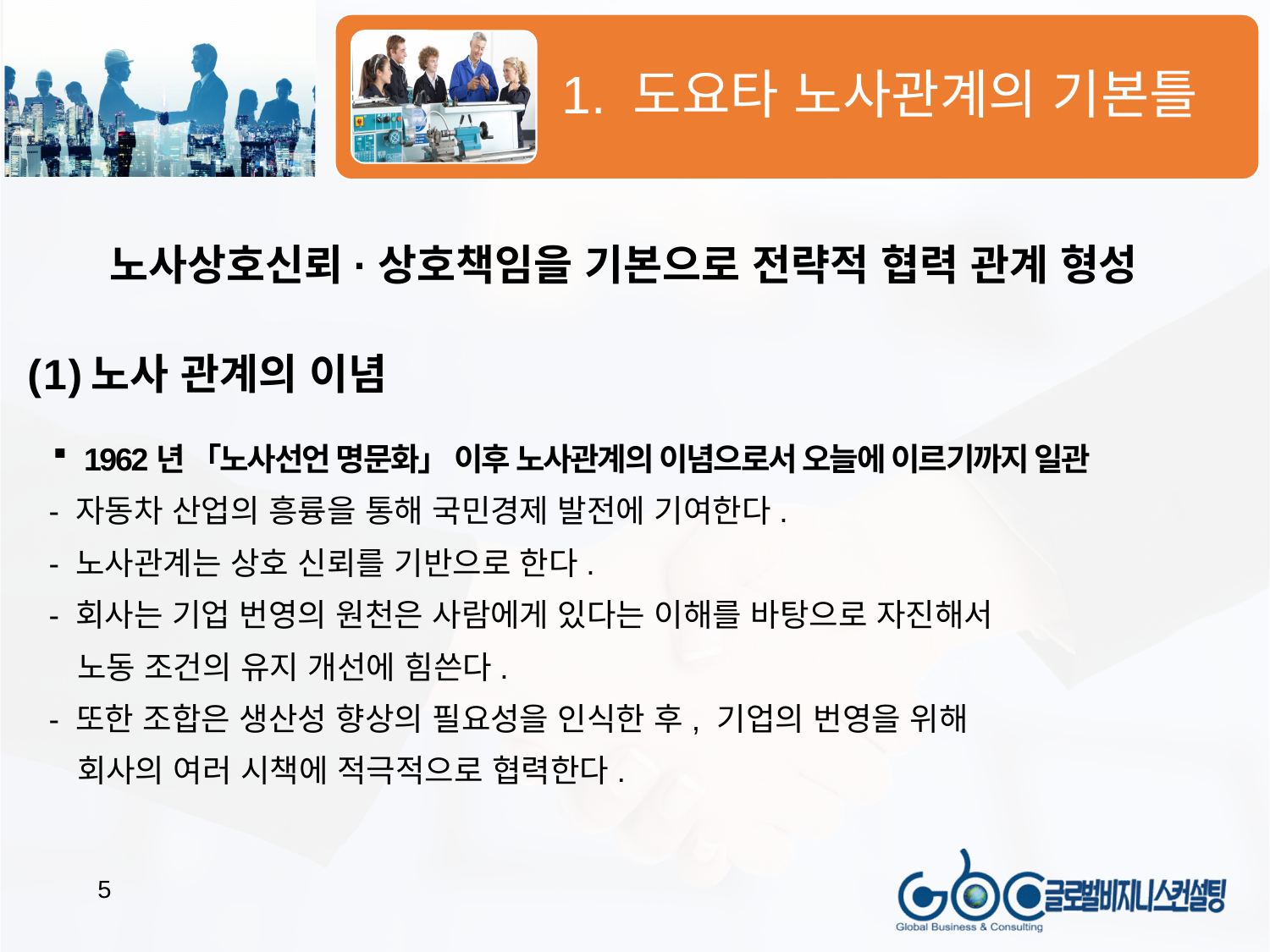

1. 도요타 노사관계의 기본틀
노사상호신뢰·상호책임을 기본으로 전략적 협력 관계 형성

노사 관계의 이념

 1962년 「노사선언 명문화」 이후 노사관계의 이념으로서 오늘에 이르기까지 일관
 - 자동차 산업의 흥륭을 통해 국민경제 발전에 기여한다.
 - 노사관계는 상호 신뢰를 기반으로 한다.
 - 회사는 기업 번영의 원천은 사람에게 있다는 이해를 바탕으로 자진해서
노동 조건의 유지 개선에 힘쓴다.
 - 또한 조합은 생산성 향상의 필요성을 인식한 후, 기업의 번영을 위해
회사의 여러 시책에 적극적으로 협력한다.
5